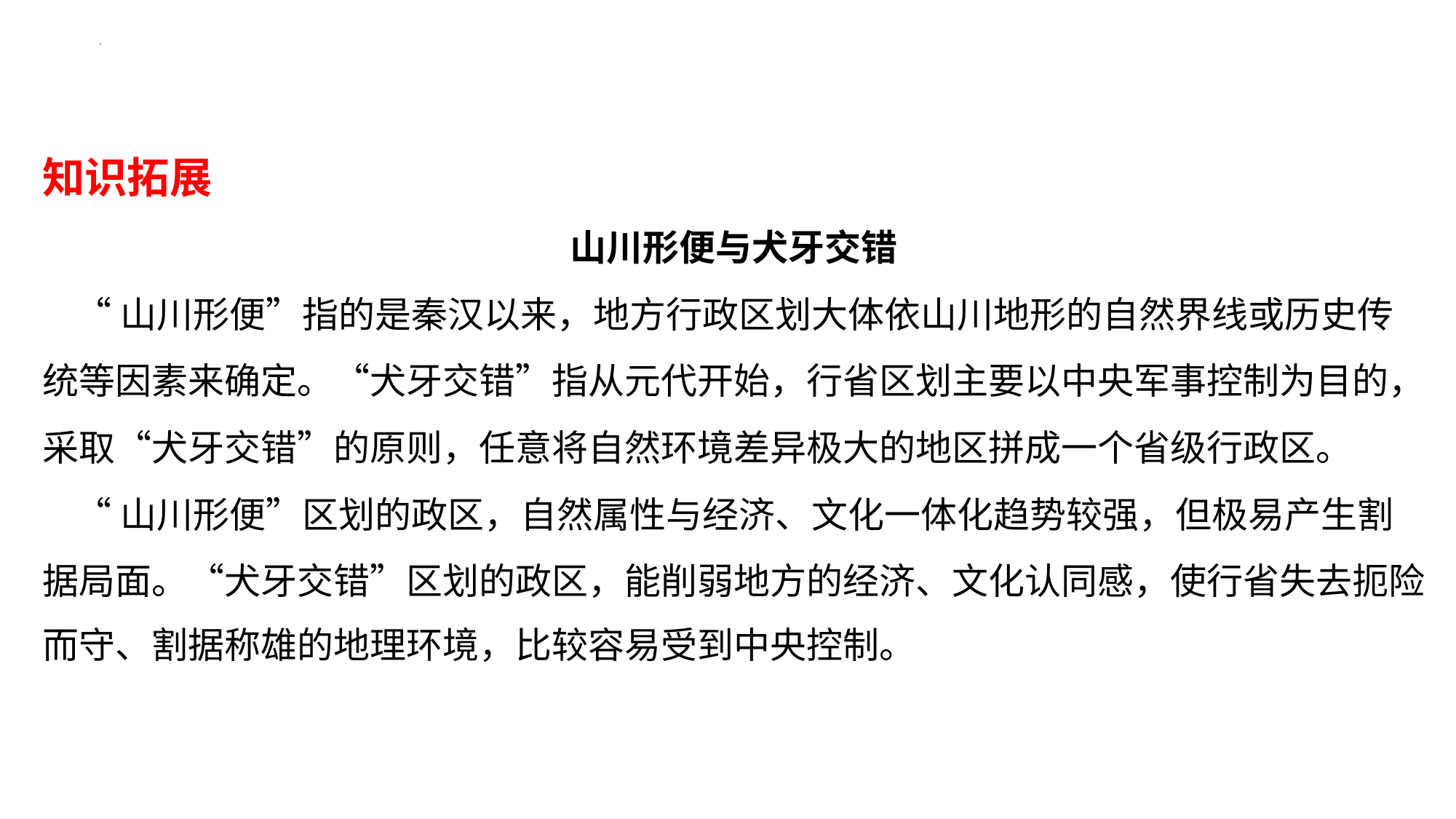

知识拓展
山川形便与犬牙交错
    “山川形便”指的是秦汉以来，地方行政区划大体依山川地形的自然界线或历史传
统等因素来确定。“犬牙交错”指从元代开始，行省区划主要以中央军事控制为目的，
采取“犬牙交错”的原则，任意将自然环境差异极大的地区拼成一个省级行政区。
    “山川形便”区划的政区，自然属性与经济、文化一体化趋势较强，但极易产生割
据局面。“犬牙交错”区划的政区，能削弱地方的经济、文化认同感，使行省失去扼险
而守、割据称雄的地理环境，比较容易受到中央控制。